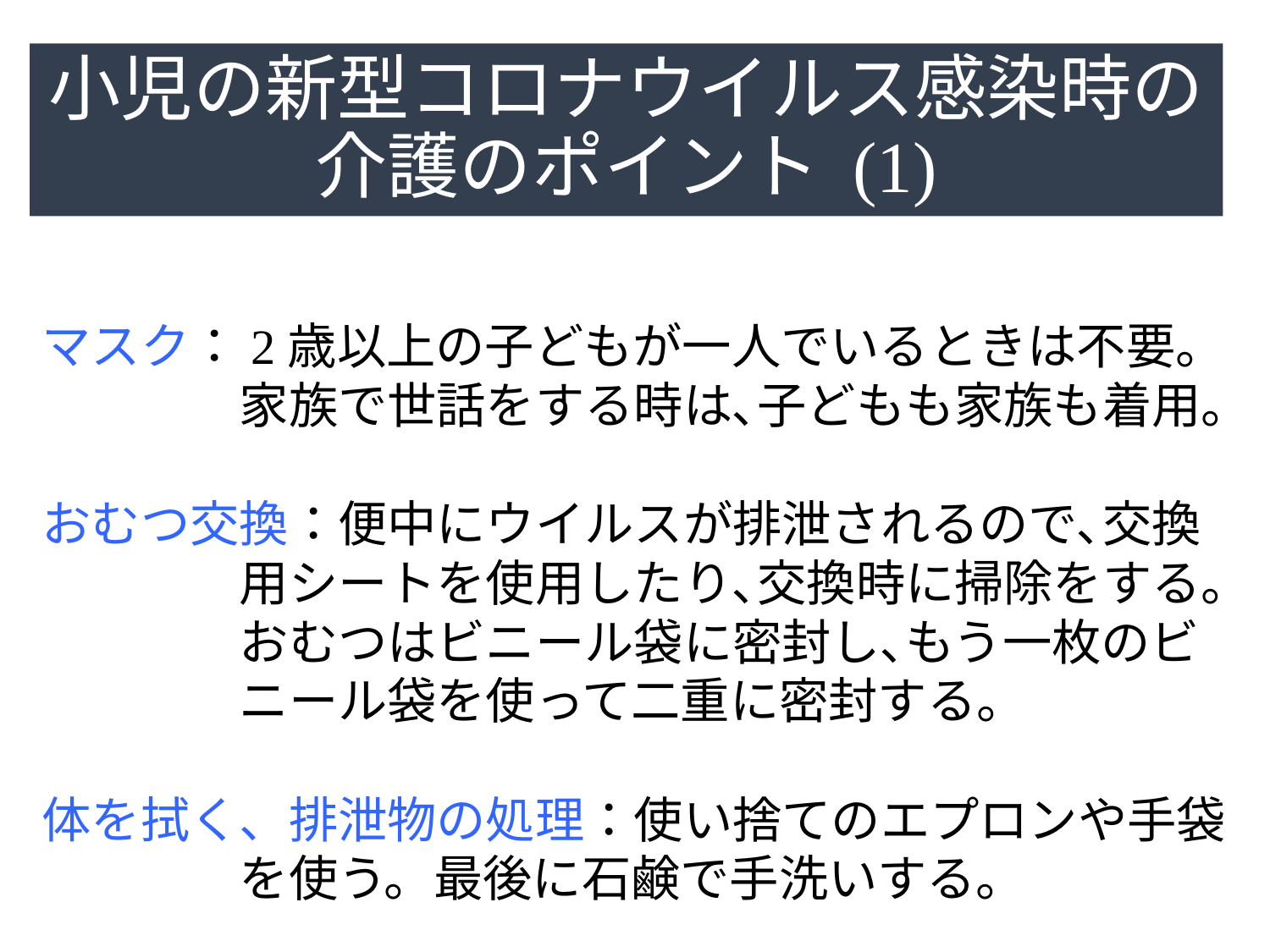

# 小児の新型コロナウイルス感染時の 介護のポイント (1)
マスク：2歳以上の子どもが一人でいるときは不要。
　　　　家族で世話をする時は､子どもも家族も着用。

おむつ交換：便中にウイルスが排泄されるので､交換
　　　　用シートを使用したり､交換時に掃除をする。
　　　　おむつはビニール袋に密封し､もう一枚のビ
　　　　ニール袋を使って二重に密封する。

体を拭く、排泄物の処理：使い捨てのエプロンや手袋
　　　　を使う。最後に石鹸で手洗いする。